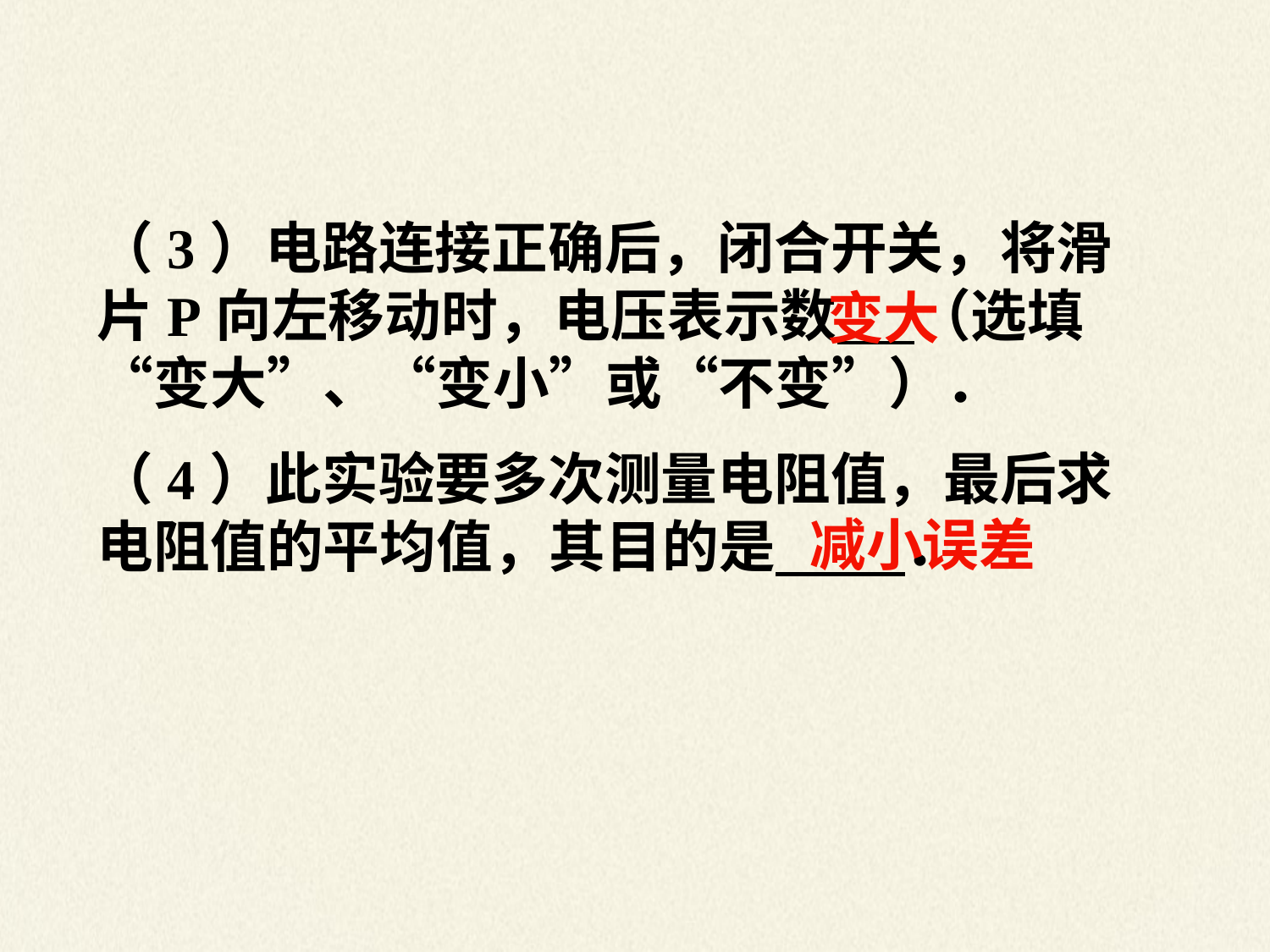

（3）电路连接正确后，闭合开关，将滑片P向左移动时，电压表示数      （选填“变大”、“变小”或“不变”）．
（4）此实验要多次测量电阻值，最后求电阻值的平均值，其目的是          ．

变大
减小误差